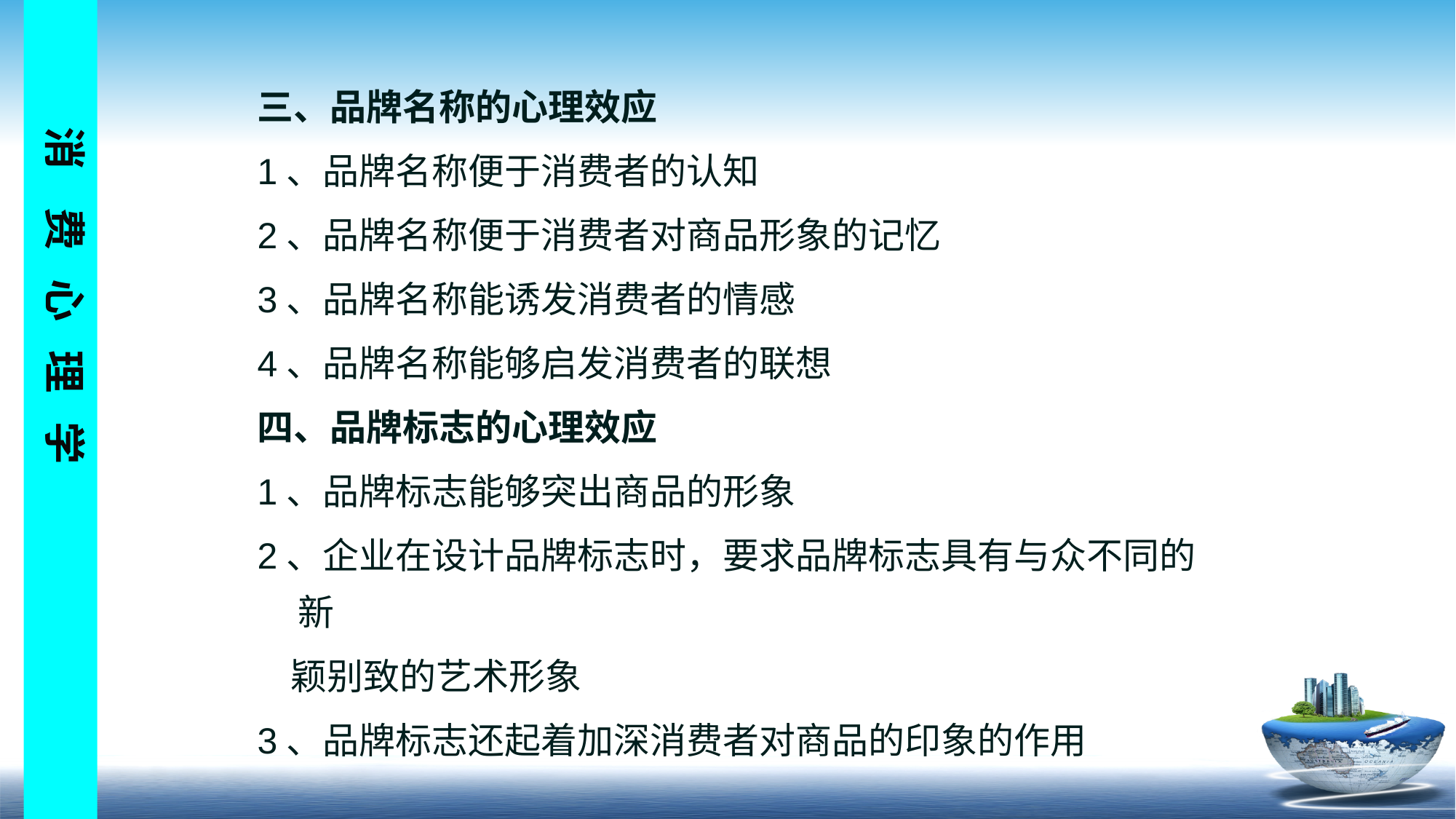

三、品牌名称的心理效应
1、品牌名称便于消费者的认知
2、品牌名称便于消费者对商品形象的记忆
3、品牌名称能诱发消费者的情感
4、品牌名称能够启发消费者的联想
四、品牌标志的心理效应
1、品牌标志能够突出商品的形象
2、企业在设计品牌标志时，要求品牌标志具有与众不同的新
   颖别致的艺术形象
3、品牌标志还起着加深消费者对商品的印象的作用